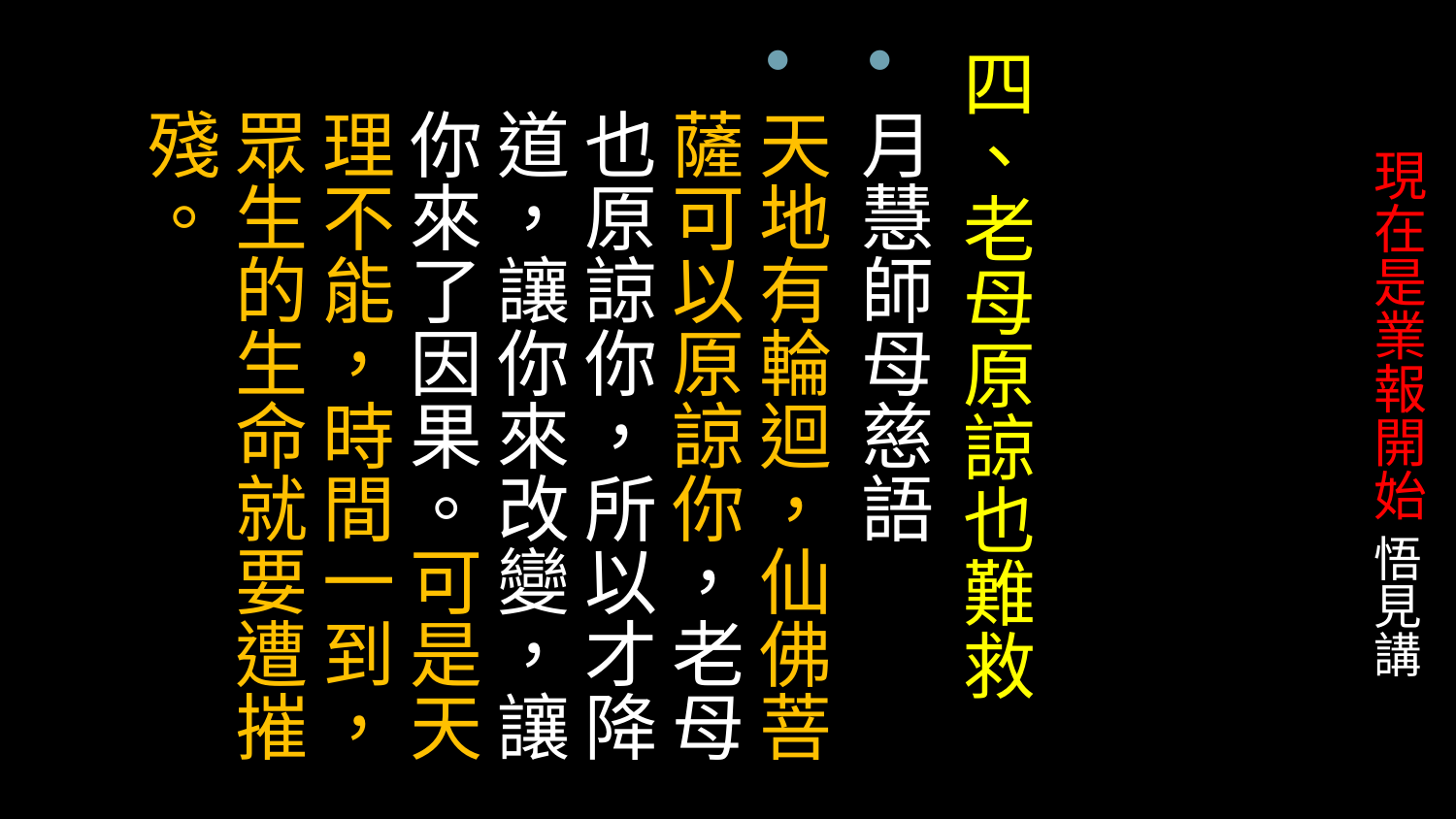

四、老母原諒也難救
月慧師母慈語
天地有輪迴，仙佛菩薩可以原諒你，老母也原諒你，所以才降道，讓你來改變，讓你來了因果。可是天理不能，時間一到，眾生的生命就要遭摧殘。

# 現在是業報開始 悟見講